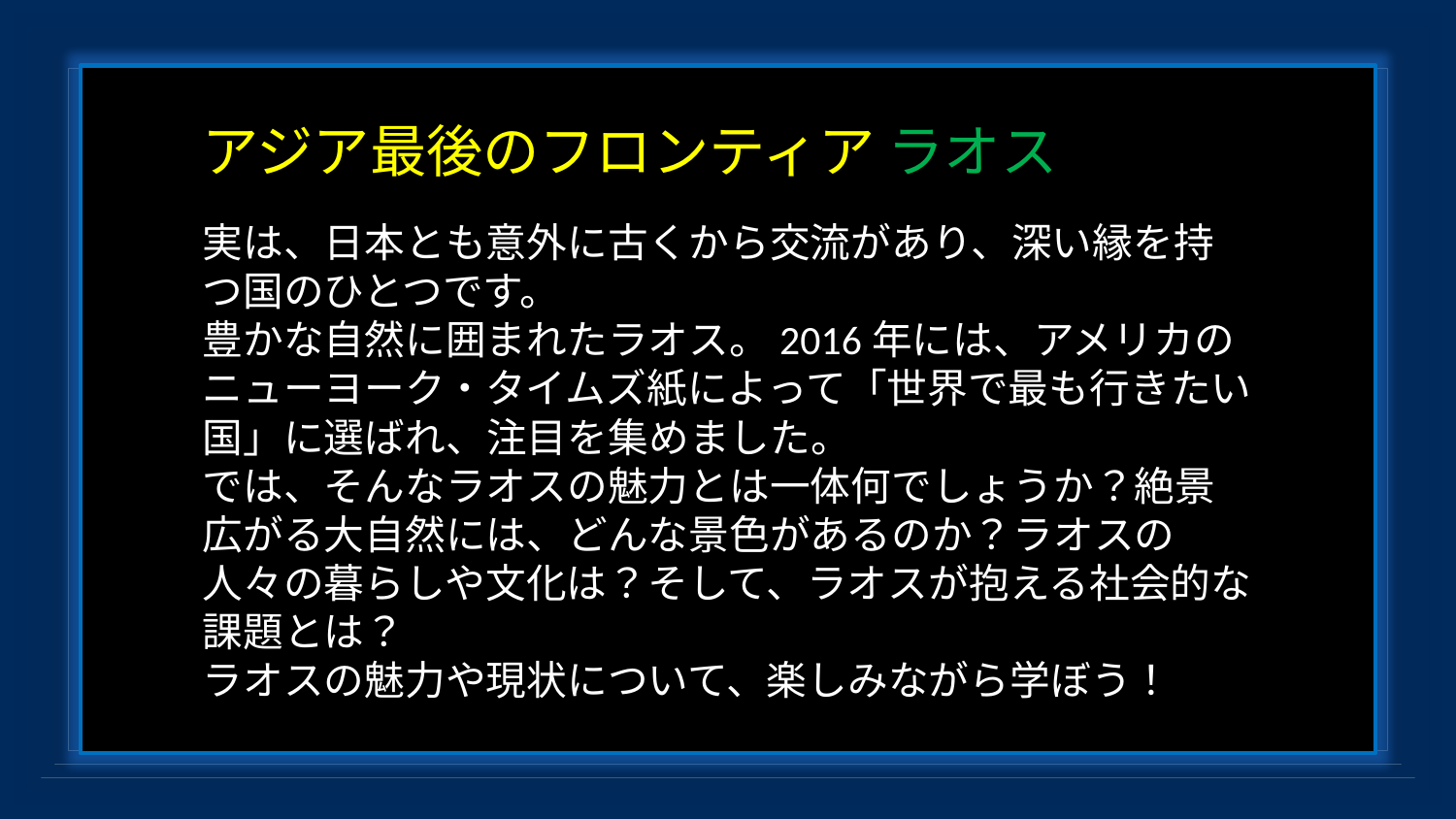

アジア最後のフロンティア ラオス

実は、日本とも意外に古くから交流があり、深い縁を持つ国のひとつです。
豊かな自然に囲まれたラオス。2016年には、アメリカのニューヨーク・タイムズ紙によって「世界で最も行きたい国」に選ばれ、注目を集めました。
では、そんなラオスの魅力とは一体何でしょうか？絶景広がる大自然には、どんな景色があるのか？ラオスの人々の暮らしや文化は？そして、ラオスが抱える社会的な課題とは？
ラオスの魅力や現状について、楽しみながら学ぼう！